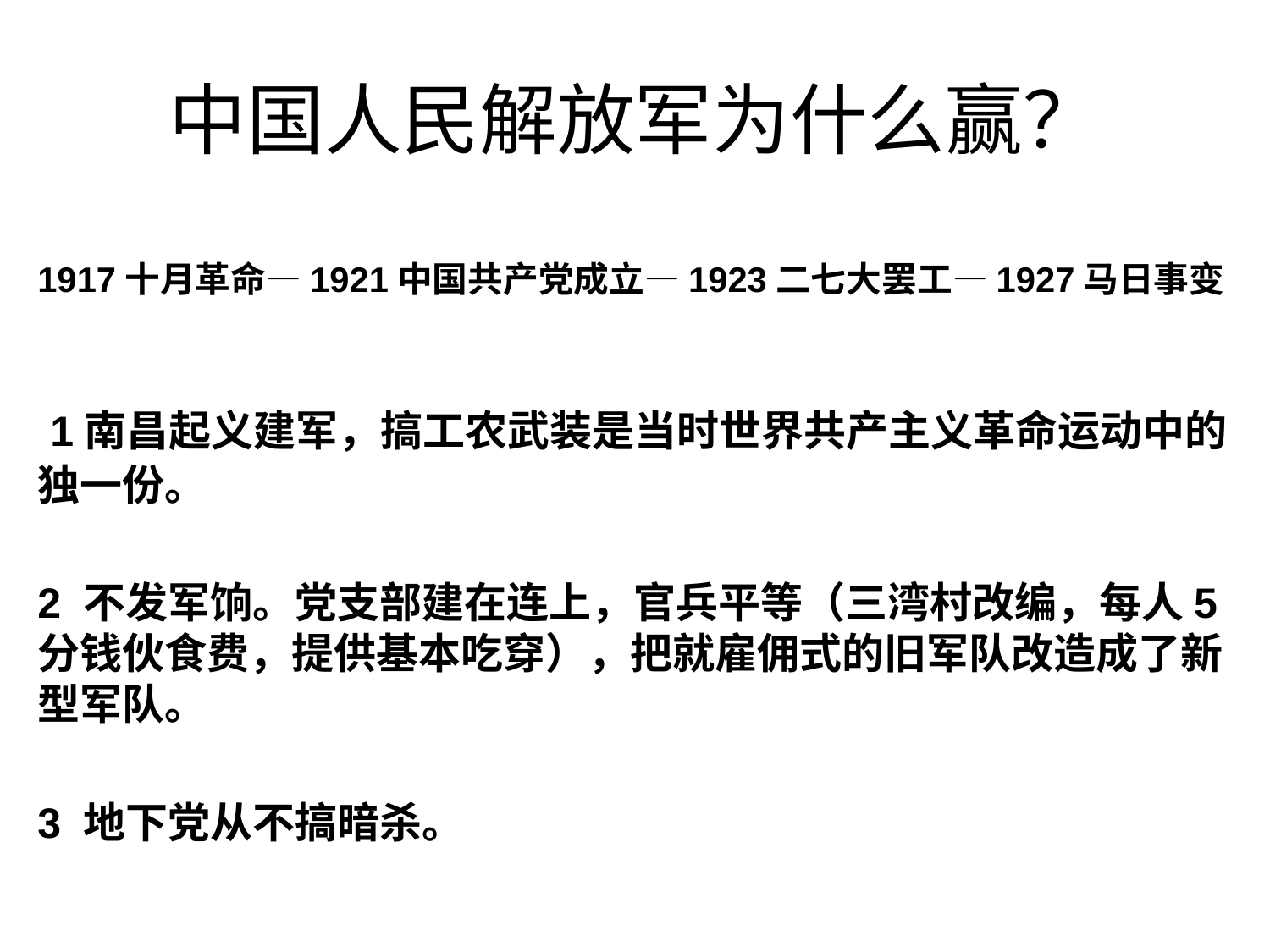

# 中国人民解放军为什么赢？

1917十月革命—1921中国共产党成立—1923二七大罢工—1927马日事变

 1南昌起义建军，搞工农武装是当时世界共产主义革命运动中的独一份。

2 不发军饷。党支部建在连上，官兵平等（三湾村改编，每人5分钱伙食费，提供基本吃穿），把就雇佣式的旧军队改造成了新型军队。

3 地下党从不搞暗杀。